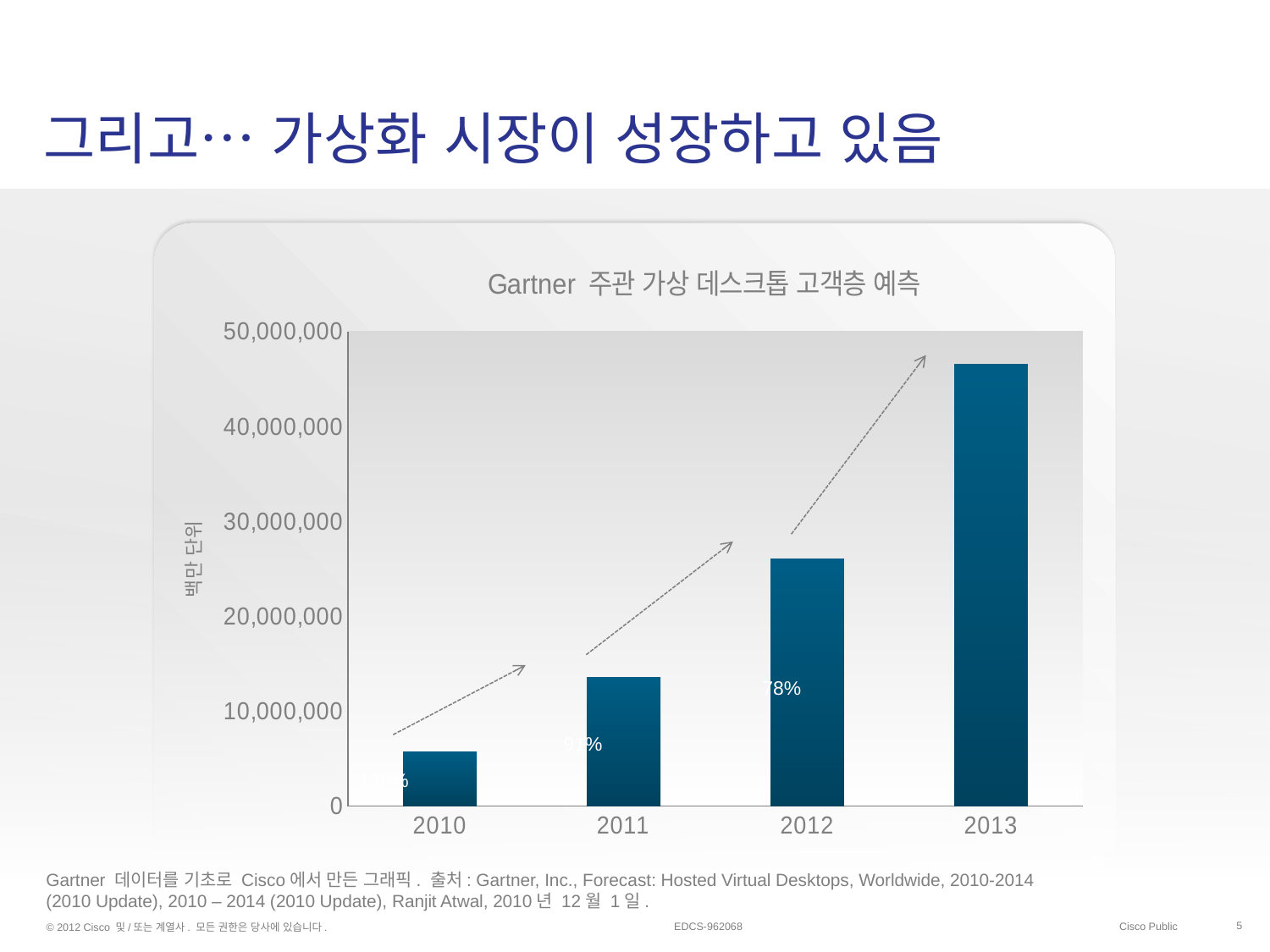

# 그리고… 가상화 시장이 성장하고 있음

### Chart: Gartner 주관 가상 데스크톱 고객층 예측

| Category | Gartner HVD Forecast |
|---|---|
| 2010 | 5693000.0 |
| 2011 | 13600000.0 |
| 2012 | 26065000.0 |
| 2013 | 46506000.0 |
78%
91%
138%

백만 단위
Gartner 데이터를 기초로 Cisco에서 만든 그래픽. 출처: Gartner, Inc., Forecast: Hosted Virtual Desktops, Worldwide, 2010-2014 (2010 Update), 2010 – 2014 (2010 Update), Ranjit Atwal, 2010년 12월 1일.